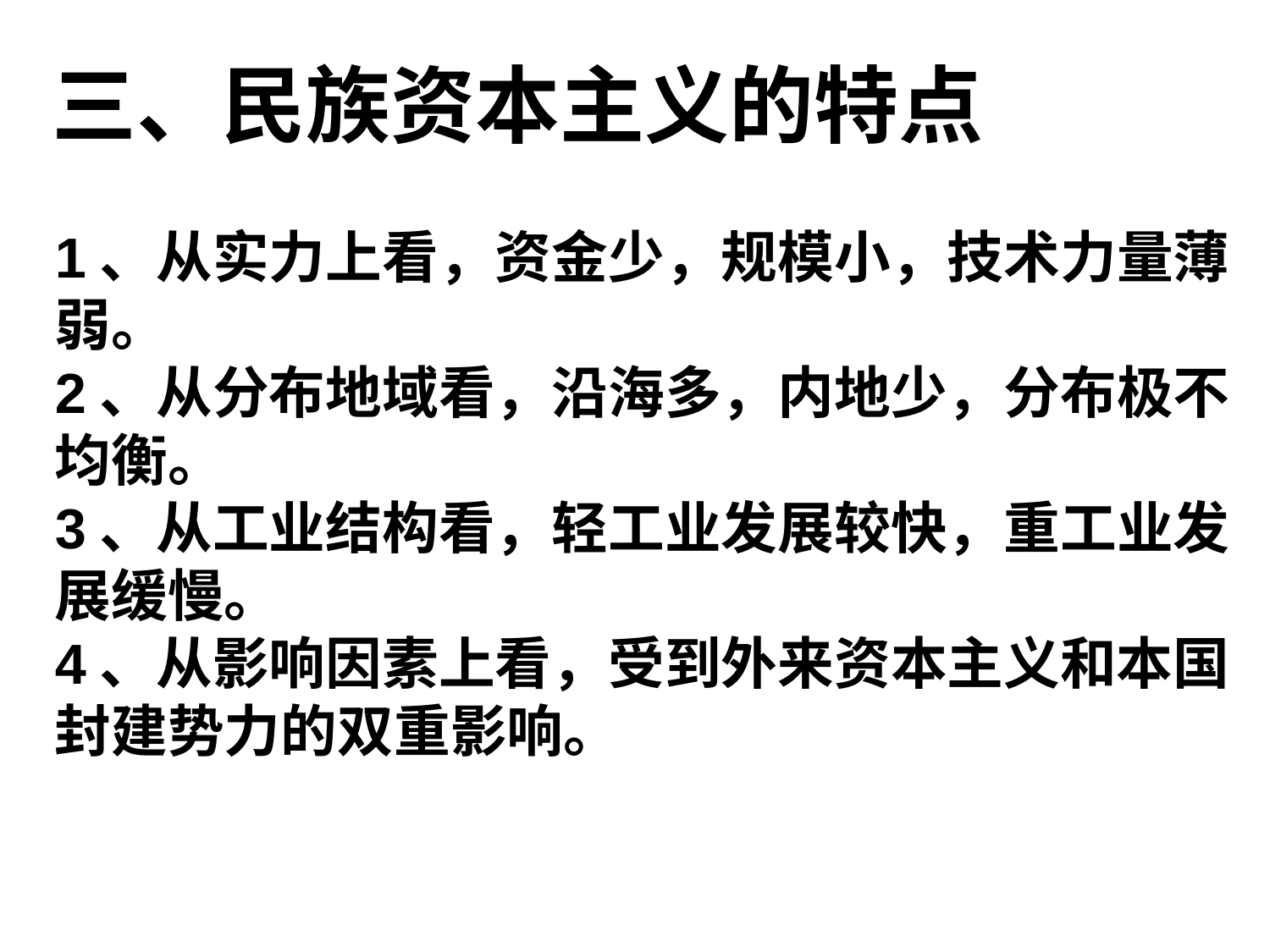

三、民族资本主义的特点
1、从实力上看，资金少，规模小，技术力量薄弱。
2、从分布地域看，沿海多，内地少，分布极不均衡。
3、从工业结构看，轻工业发展较快，重工业发展缓慢。
4、从影响因素上看，受到外来资本主义和本国封建势力的双重影响。